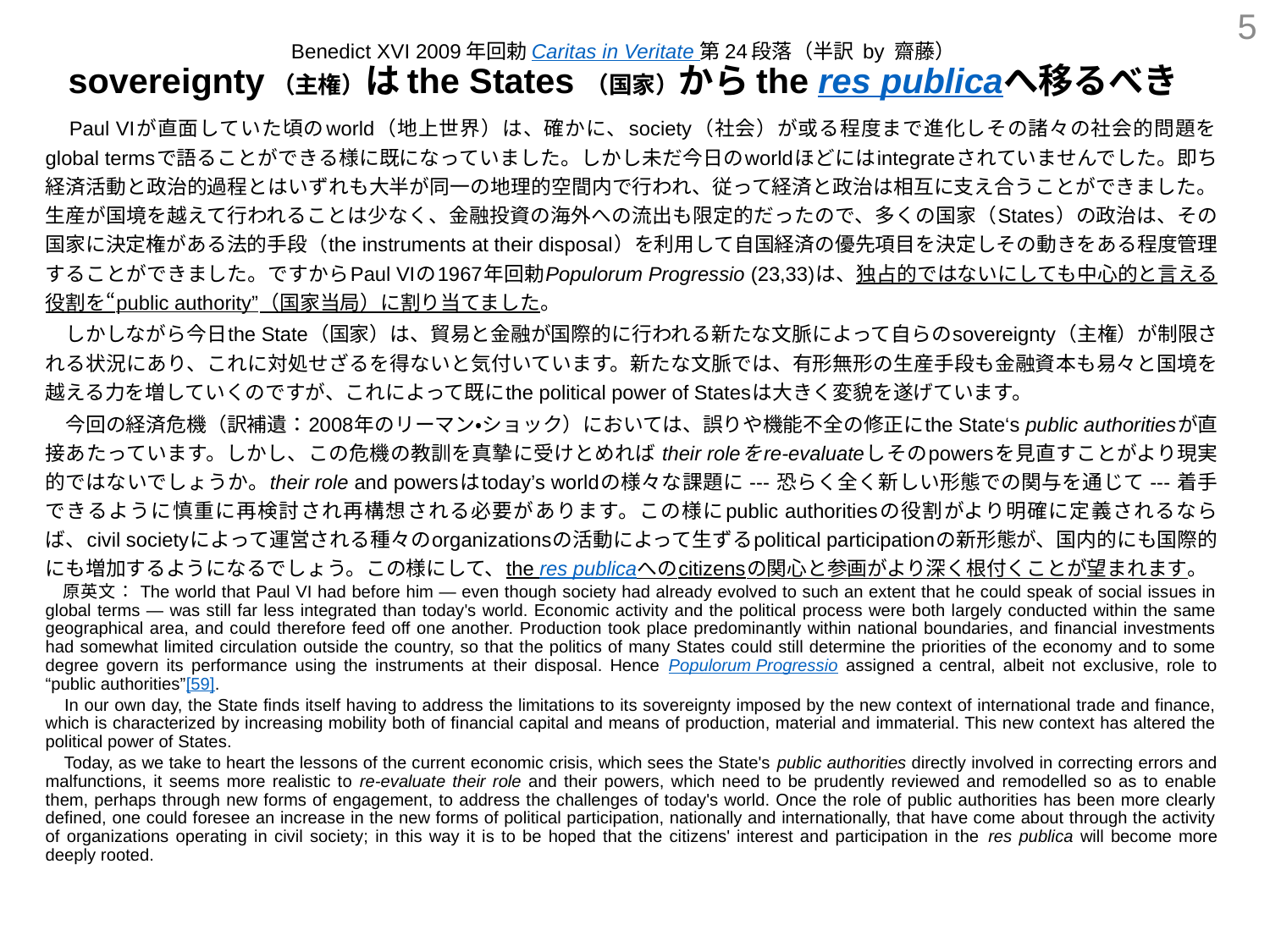

5
# Benedict XVI 2009年回勅Caritas in Veritate 第24段落（半訳 by 齋藤） sovereignty（主権）はthe States （国家）からthe res publicaへ移るべき
　Paul VIが直面していた頃のworld（地上世界）は、確かに、society（社会）が或る程度まで進化しその諸々の社会的問題をglobal termsで語ることができる様に既になっていました。しかし未だ今日のworldほどにはintegrateされていませんでした。即ち経済活動と政治的過程とはいずれも大半が同一の地理的空間内で行われ、従って経済と政治は相互に支え合うことができました。生産が国境を越えて行われることは少なく、金融投資の海外への流出も限定的だったので、多くの国家（States）の政治は、その国家に決定権がある法的手段（the instruments at their disposal）を利用して自国経済の優先項目を決定しその動きをある程度管理することができました。ですからPaul VIの1967年回勅Populorum Progressio (23,33)は、独占的ではないにしても中心的と言える役割を“public authority”（国家当局）に割り当てました。
　しかしながら今日the State（国家）は、貿易と金融が国際的に行われる新たな文脈によって自らのsovereignty（主権）が制限される状況にあり、これに対処せざるを得ないと気付いています。新たな文脈では、有形無形の生産手段も金融資本も易々と国境を越える力を増していくのですが、これによって既にthe political power of Statesは大きく変貌を遂げています。
　今回の経済危機（訳補遺：2008年のリーマン・ショック）においては、誤りや機能不全の修正にthe State‘s public authoritiesが直接あたっています。しかし、この危機の教訓を真摯に受けとめれば their roleをre-evaluateしそのpowersを見直すことがより現実的ではないでしょうか。their role and powersはtoday’s worldの様々な課題に --- 恐らく全く新しい形態での関与を通じて --- 着手できるように慎重に再検討され再構想される必要があります。この様にpublic authoritiesの役割がより明確に定義されるならば、civil societyによって運営される種々のorganizationsの活動によって生ずるpolitical participationの新形態が、国内的にも国際的にも増加するようになるでしょう。この様にして、the res publicaへのcitizensの関心と参画がより深く根付くことが望まれます。
　原英文： The world that Paul VI had before him — even though society had already evolved to such an extent that he could speak of social issues in global terms — was still far less integrated than today's world. Economic activity and the political process were both largely conducted within the same geographical area, and could therefore feed off one another. Production took place predominantly within national boundaries, and financial investments had somewhat limited circulation outside the country, so that the politics of many States could still determine the priorities of the economy and to some degree govern its performance using the instruments at their disposal. Hence Populorum Progressio assigned a central, albeit not exclusive, role to “public authorities”[59].
　In our own day, the State finds itself having to address the limitations to its sovereignty imposed by the new context of international trade and finance, which is characterized by increasing mobility both of financial capital and means of production, material and immaterial. This new context has altered the political power of States.
　Today, as we take to heart the lessons of the current economic crisis, which sees the State's public authorities directly involved in correcting errors and malfunctions, it seems more realistic to re-evaluate their role and their powers, which need to be prudently reviewed and remodelled so as to enable them, perhaps through new forms of engagement, to address the challenges of today's world. Once the role of public authorities has been more clearly defined, one could foresee an increase in the new forms of political participation, nationally and internationally, that have come about through the activity of organizations operating in civil society; in this way it is to be hoped that the citizens' interest and participation in the res publica will become more deeply rooted.